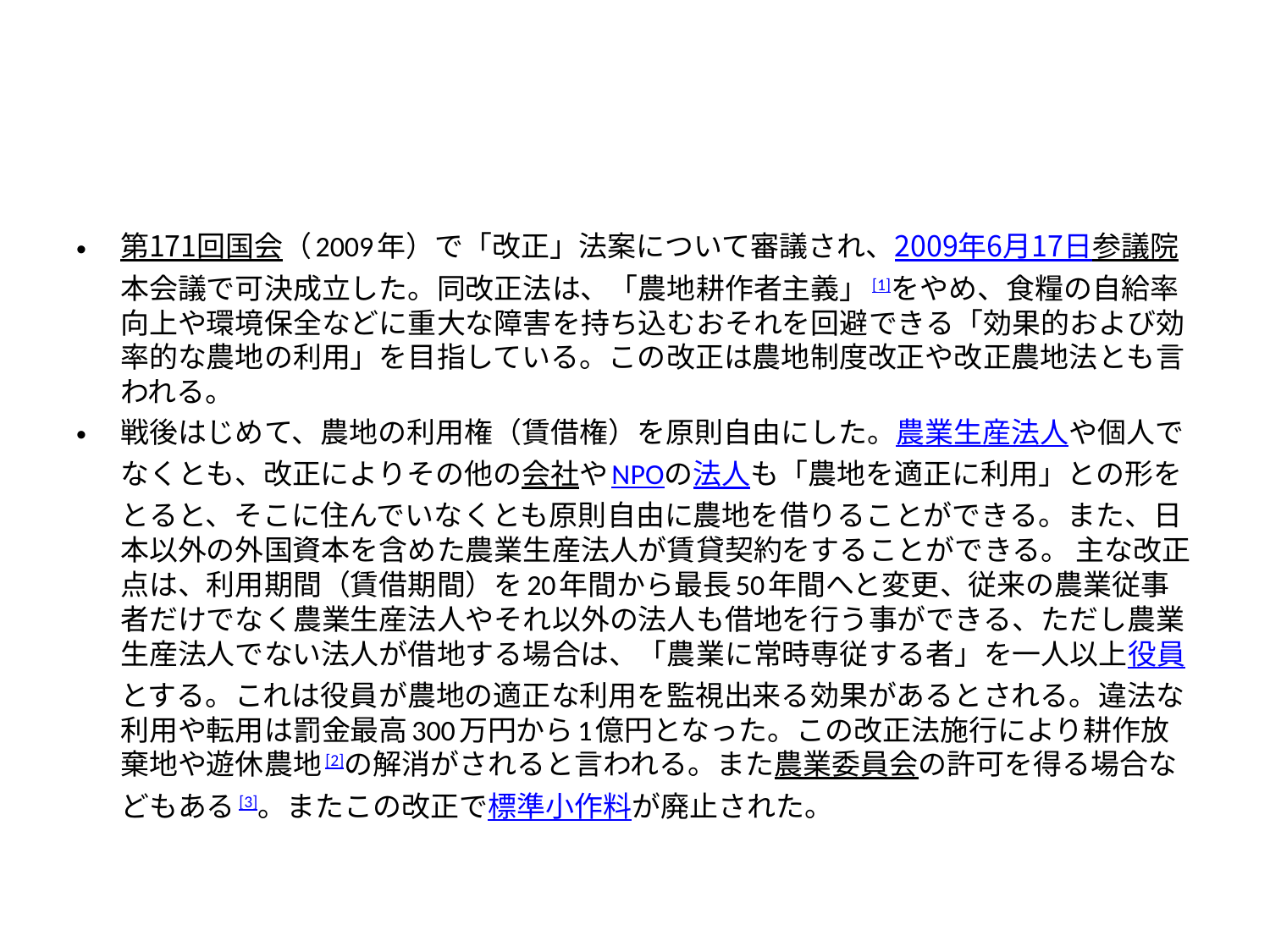

#
第171回国会（2009年）で「改正」法案について審議され、2009年6月17日参議院本会議で可決成立した。同改正法は、「農地耕作者主義」[1]をやめ、食糧の自給率向上や環境保全などに重大な障害を持ち込むおそれを回避できる「効果的および効率的な農地の利用」を目指している。この改正は農地制度改正や改正農地法とも言われる。
戦後はじめて、農地の利用権（賃借権）を原則自由にした。農業生産法人や個人でなくとも、改正によりその他の会社やNPOの法人も「農地を適正に利用」との形をとると、そこに住んでいなくとも原則自由に農地を借りることができる。また、日本以外の外国資本を含めた農業生産法人が賃貸契約をすることができる。 主な改正点は、利用期間（賃借期間）を20年間から最長50年間へと変更、従来の農業従事者だけでなく農業生産法人やそれ以外の法人も借地を行う事ができる、ただし農業生産法人でない法人が借地する場合は、「農業に常時専従する者」を一人以上役員とする。これは役員が農地の適正な利用を監視出来る効果があるとされる。違法な利用や転用は罰金最高300万円から1億円となった。この改正法施行により耕作放棄地や遊休農地[2]の解消がされると言われる。また農業委員会の許可を得る場合などもある[3]。またこの改正で標準小作料が廃止された。